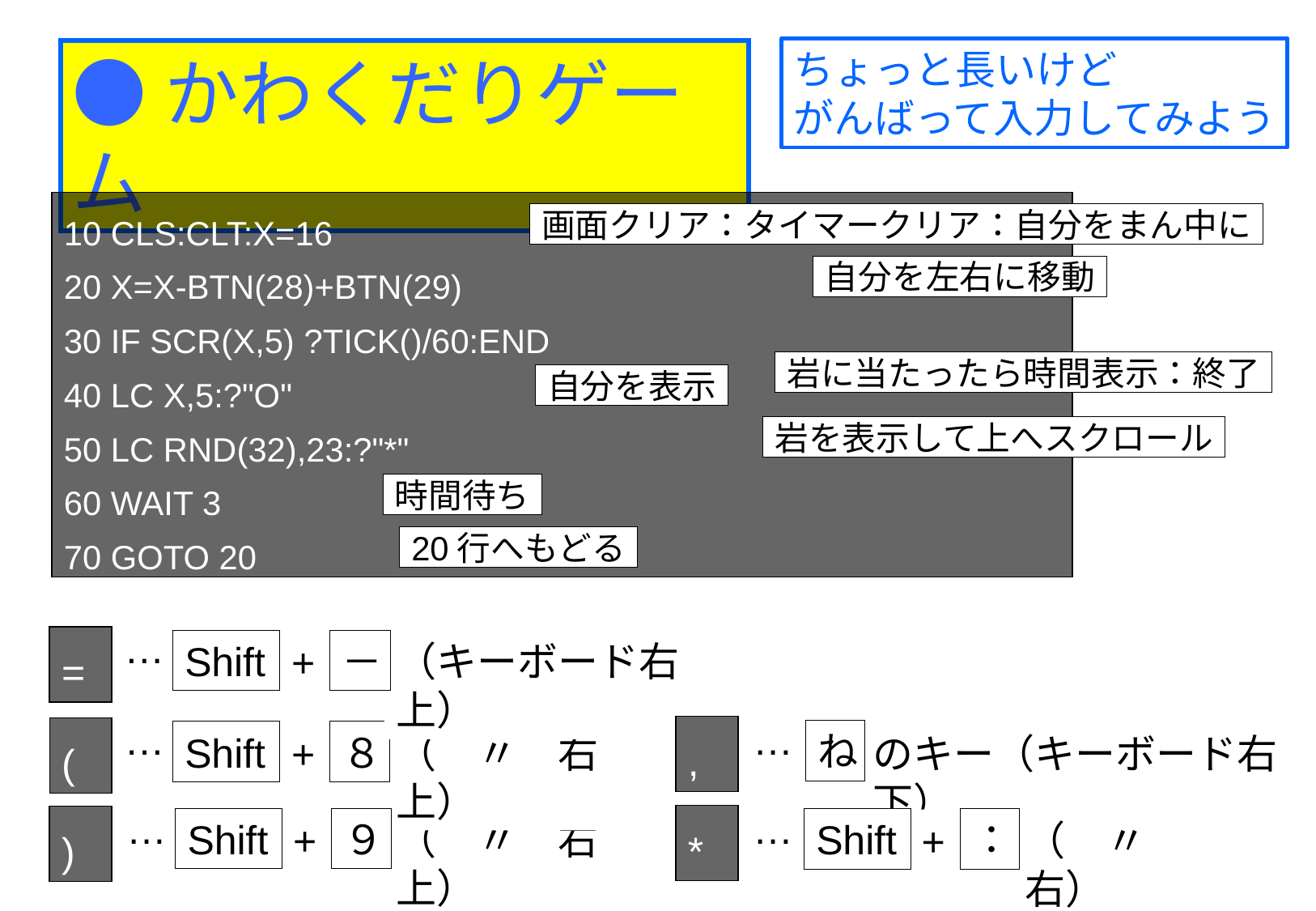

ちょっと長いけど
がんばって入力してみよう
●かわくだりゲーム
10 CLS:CLT:X=16
20 X=X-BTN(28)+BTN(29)
30 IF SCR(X,5) ?TICK()/60:END
40 LC X,5:?"O"
50 LC RND(32),23:?"*"
60 WAIT 3
70 GOTO 20
画面クリア：タイマークリア：自分をまん中に
自分を左右に移動
岩に当たったら時間表示：終了
自分を表示
岩を表示して上へスクロール
時間待ち
20行へもどる
…
=
（キーボード右上）
Shift
－
+
…
…
,
(
ね
（　〃　右上）
Shift
８
+
のキー（キーボード右下）
…
…
*
)
Shift
９
（　〃　右上）
Shift
：
（　〃　右）
+
+